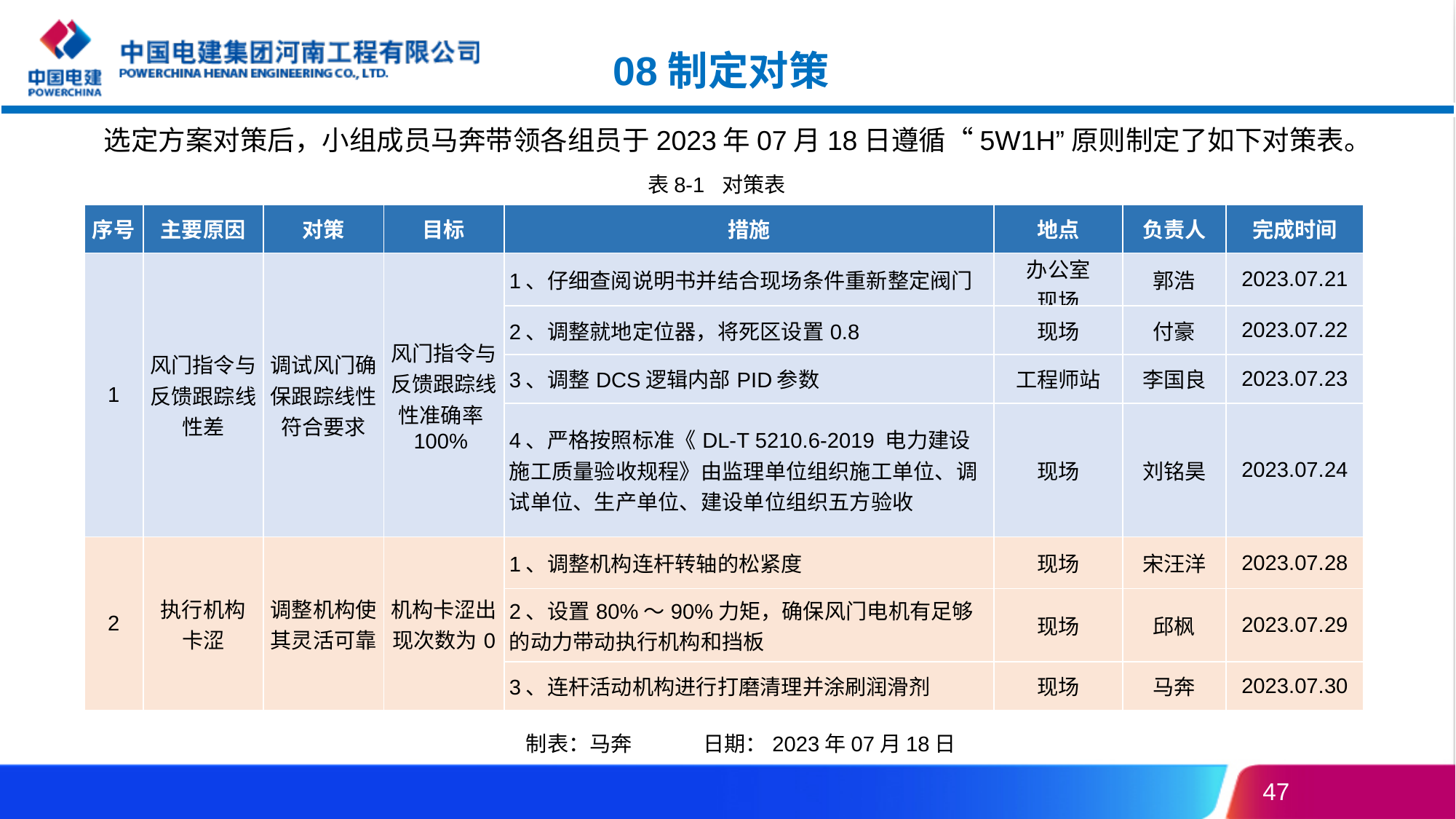

08制定对策
选定方案对策后，小组成员马奔带领各组员于2023年07月18日遵循“5W1H”原则制定了如下对策表。
表8-1  对策表
| 序号 | 主要原因 | 对策 | 目标 | 措施 | 地点 | 负责人 | 完成时间 |
| --- | --- | --- | --- | --- | --- | --- | --- |
| 1 | 风门指令与反馈跟踪线性差 | 调试风门确保跟踪线性符合要求 | 风门指令与反馈跟踪线性准确率100% | 1、仔细查阅说明书并结合现场条件重新整定阀门 | 办公室 现场 | 郭浩 | 2023.07.21 |
|  |  |  |  | 2、调整就地定位器，将死区设置0.8 | 现场 | 付豪 | 2023.07.22 |
|  |  |  |  | 3、调整DCS逻辑内部PID参数 | 工程师站 | 李国良 | 2023.07.23 |
|  |  |  |  | 4、严格按照标准《DL-T 5210.6-2019 电力建设施工质量验收规程》由监理单位组织施工单位、调试单位、生产单位、建设单位组织五方验收 | 现场 | 刘铭昊 | 2023.07.24 |
| 2 | 执行机构 卡涩 | 调整机构使其灵活可靠 | 机构卡涩出现次数为0 | 1、调整机构连杆转轴的松紧度 | 现场 | 宋汪洋 | 2023.07.28 |
|  |  |  |  | 2、设置80%～90%力矩，确保风门电机有足够的动力带动执行机构和挡板 | 现场 | 邱枫 | 2023.07.29 |
|  |  |  |  | 3、连杆活动机构进行打磨清理并涂刷润滑剂 | 现场 | 马奔 | 2023.07.30 |
制表：马奔               日期：2023年07月18日